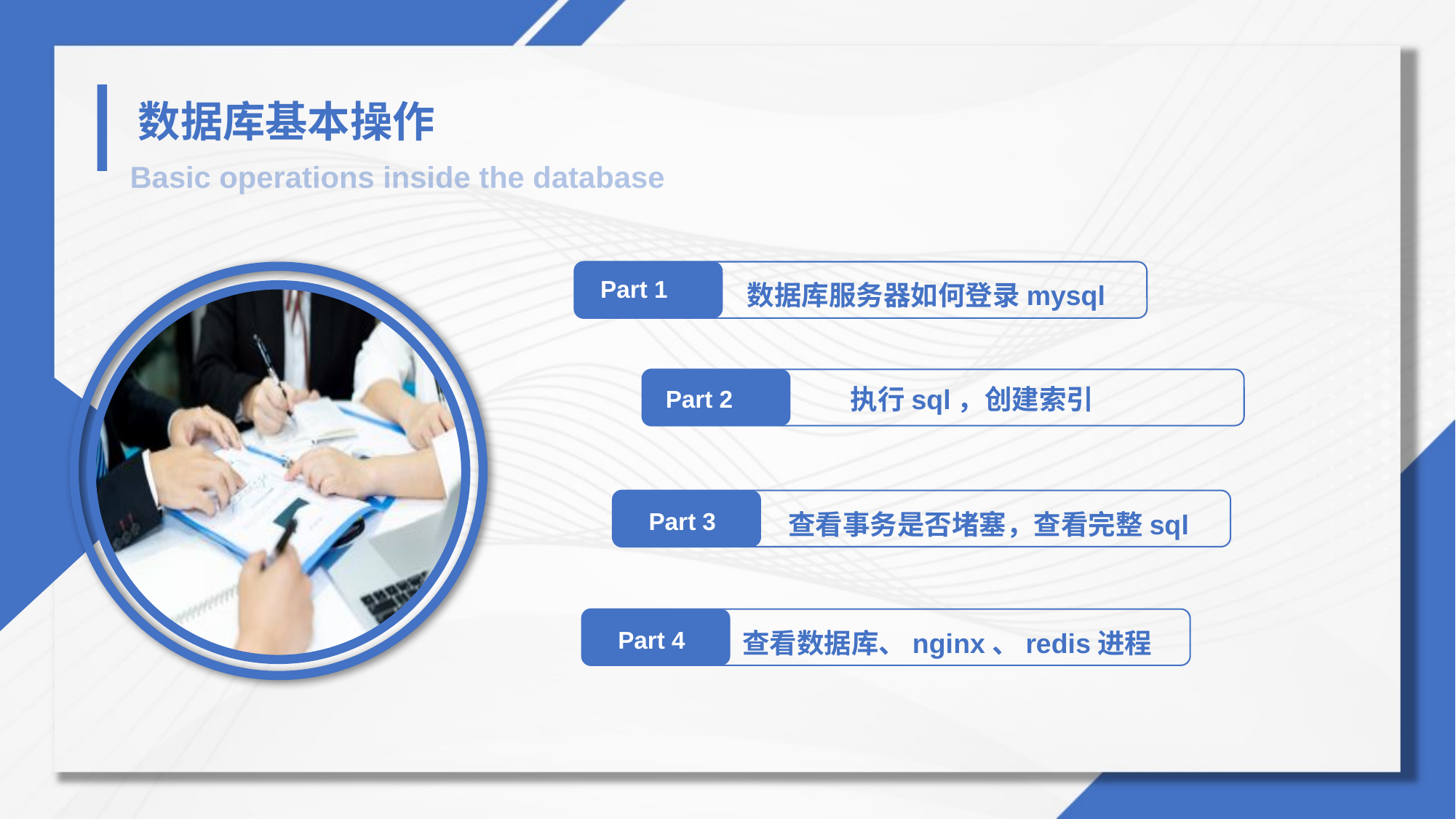

数据库基本操作
Basic operations inside the database

数据库服务器如何登录mysql
Part 1

执行sql，创建索引
Part 2

查看事务是否堵塞，查看完整sql
Part 3

查看数据库、nginx、redis进程
Part 4